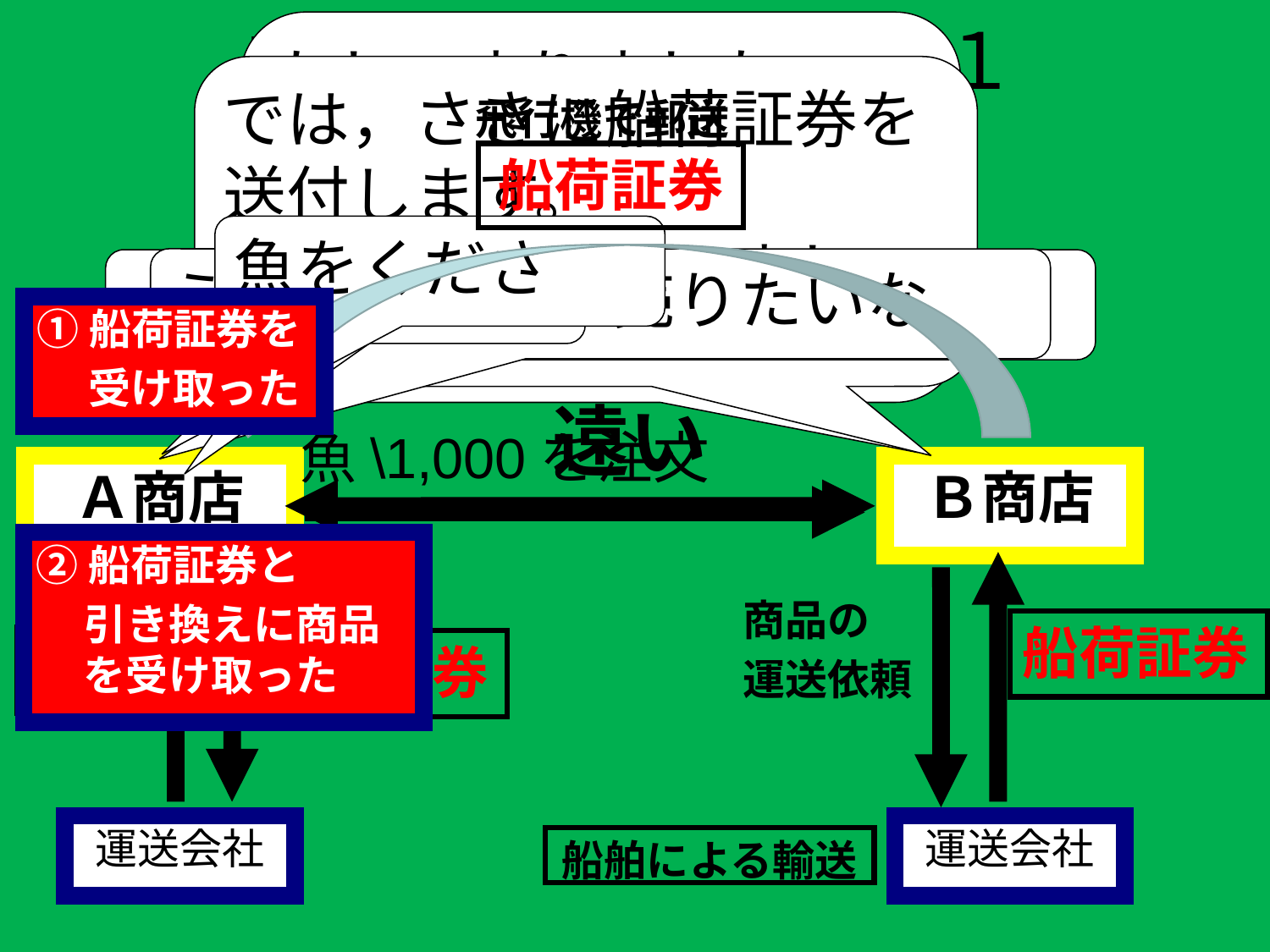

# 未着商品売買の流れ１
かしこまりました。
商品の到着まで５日ほどかかりますがよろしいですか？

では，さきに船荷証券を送付します。
ありがとうございました。

飛行機で郵送
船荷証券
魚をください。

いいですよ。

うちの店で魚を売りたいなあ。

よし，Ｂ商店に注文しよう！

①船荷証券を
　 受け取った
遠い
魚\1,000を注文

Ａ商店
Ｂ商店

②船荷証券と
    引き換えに商品を受け取った

船荷証券

商品の
運送依頼

商品
船荷証券
運送会社
運送会社
船舶による輸送